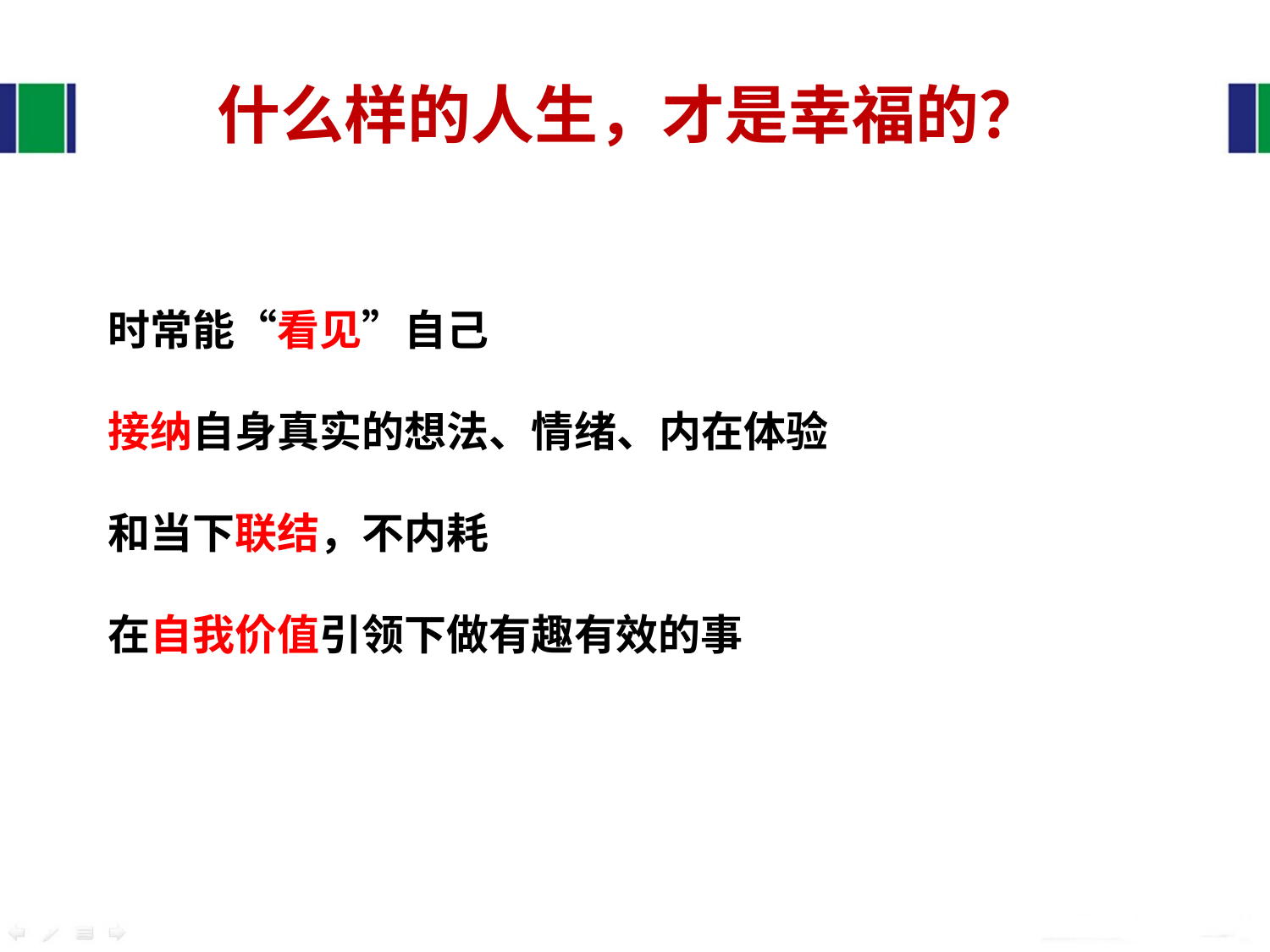

什么样的人生，才是幸福的？
    时常能“看见”自己

    接纳自身真实的想法、情绪、内在体验

    和当下联结，不内耗

    在自我价值引领下做有趣有效的事